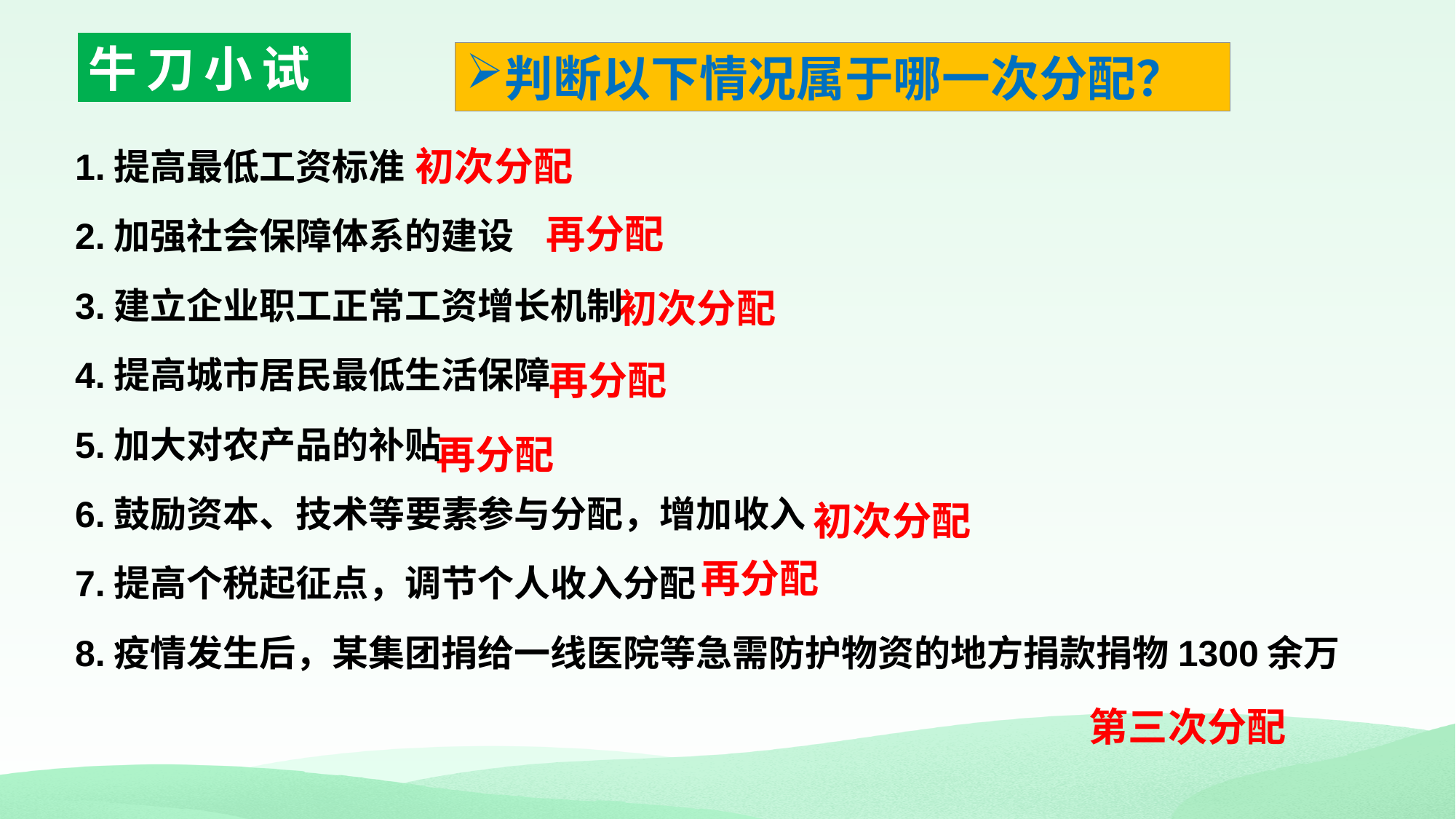

牛刀小试
判断以下情况属于哪一次分配？
1.提高最低工资标准
2.加强社会保障体系的建设
3.建立企业职工正常工资增长机制
4.提高城市居民最低生活保障
5.加大对农产品的补贴
6.鼓励资本、技术等要素参与分配，增加收入
7.提高个税起征点，调节个人收入分配
8.疫情发生后，某集团捐给一线医院等急需防护物资的地方捐款捐物1300余万

初次分配
再分配
初次分配
再分配
再分配
初次分配
再分配
第三次分配